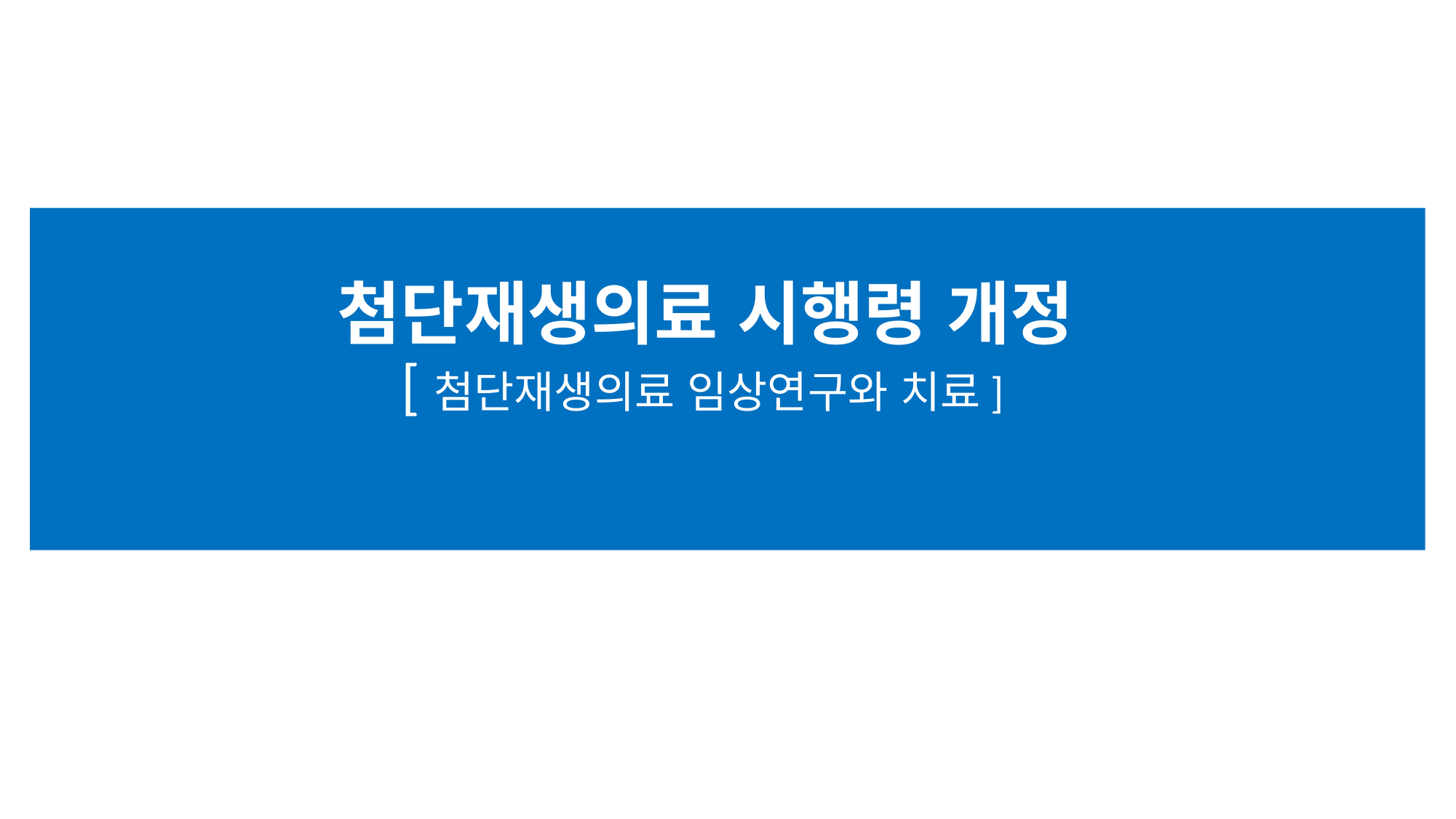

첨단재생의료 시행령 개정
# [첨단재생의료 임상연구와 치료]